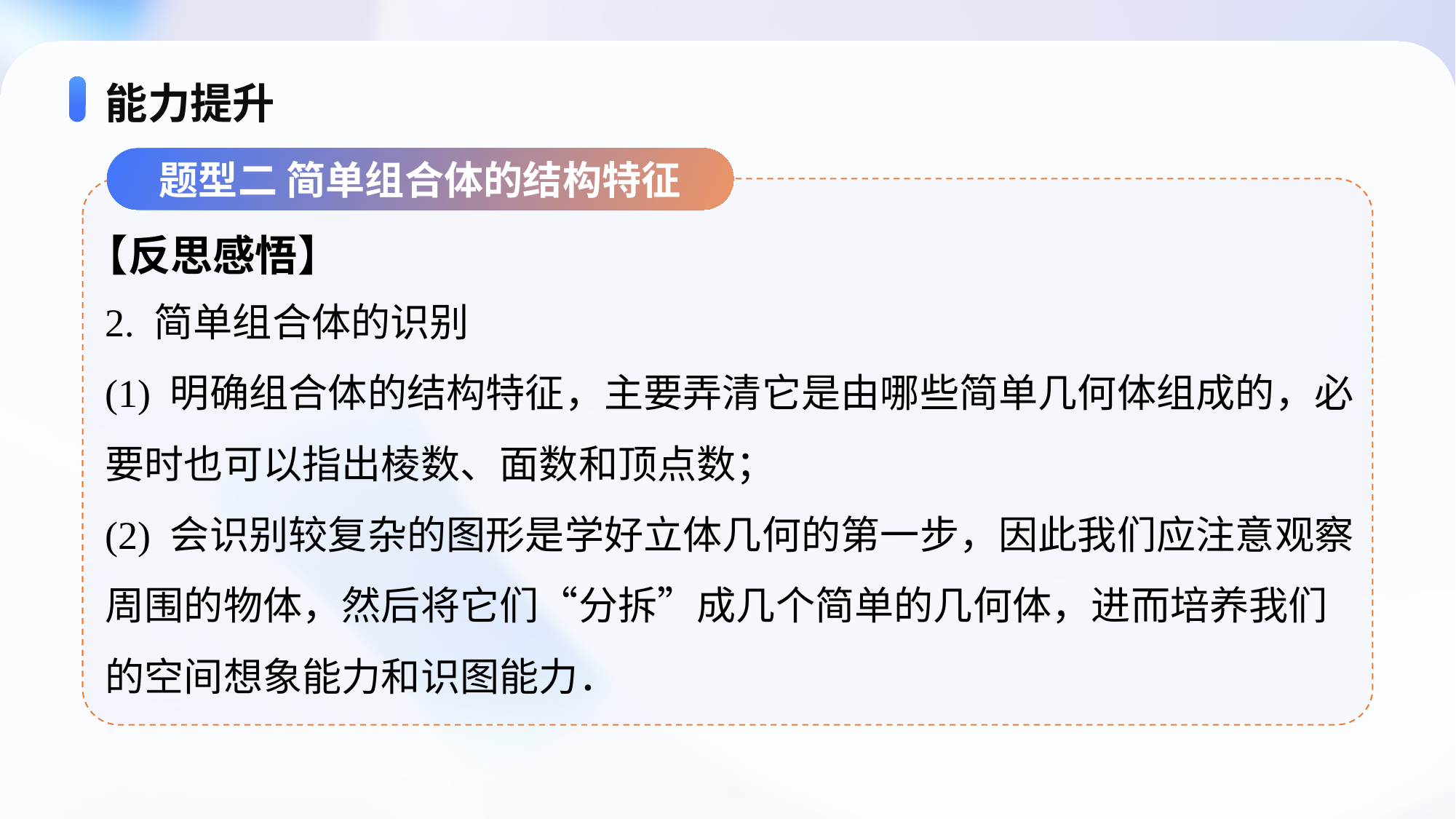

# 能力提升
题型二 简单组合体的结构特征

【反思感悟】
2. 简单组合体的识别
(1) 明确组合体的结构特征，主要弄清它是由哪些简单几何体组成的，必要时也可以指出棱数、面数和顶点数；
(2) 会识别较复杂的图形是学好立体几何的第一步，因此我们应注意观察周围的物体，然后将它们“分拆”成几个简单的几何体，进而培养我们的空间想象能力和识图能力．